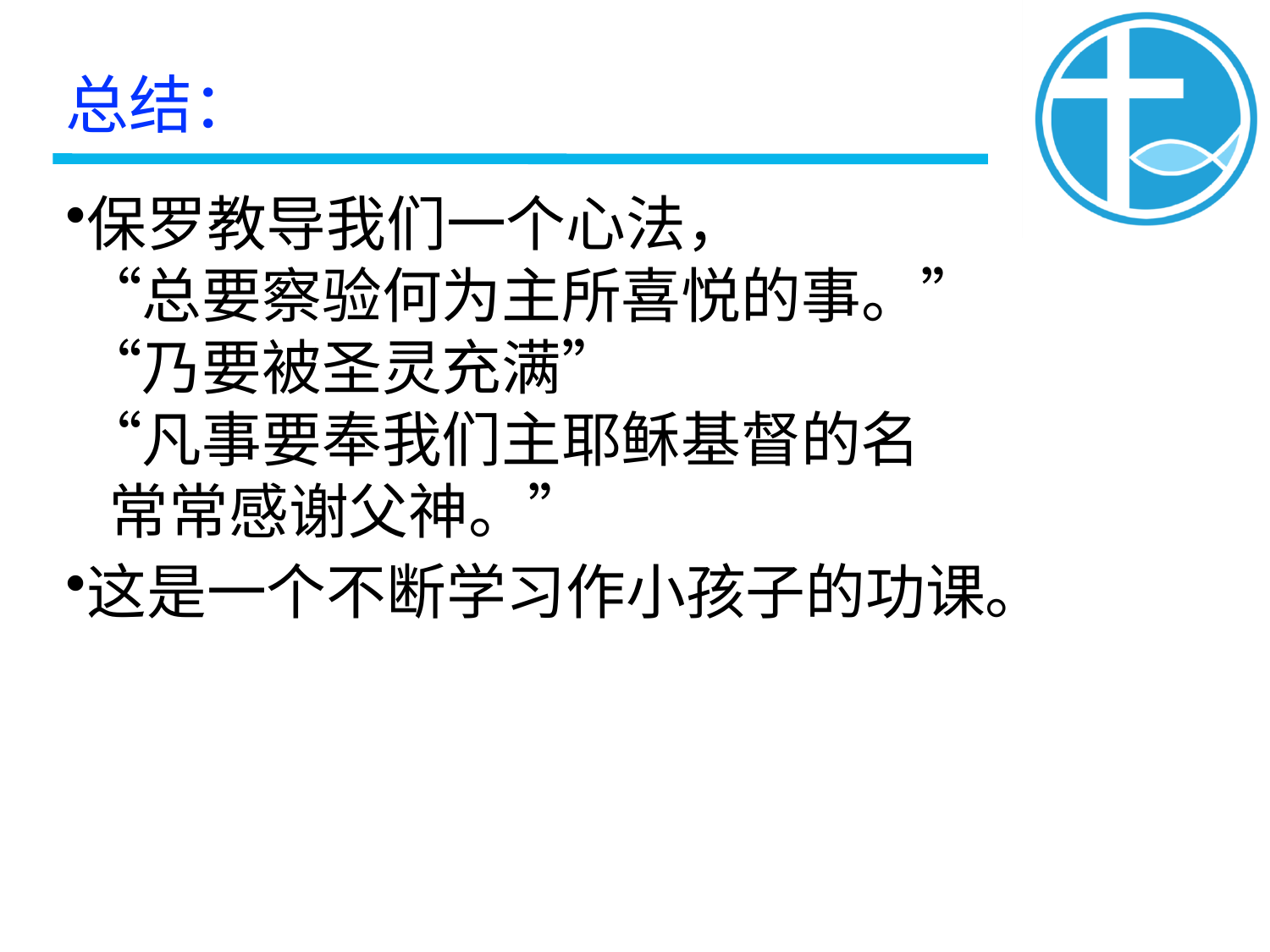

总结：
保罗教导我们一个心法，
“总要察验何为主所喜悦的事。”
“乃要被圣灵充满”
“凡事要奉我们主耶稣基督的名
  常常感谢父神。”
这是一个不断学习作小孩子的功课。